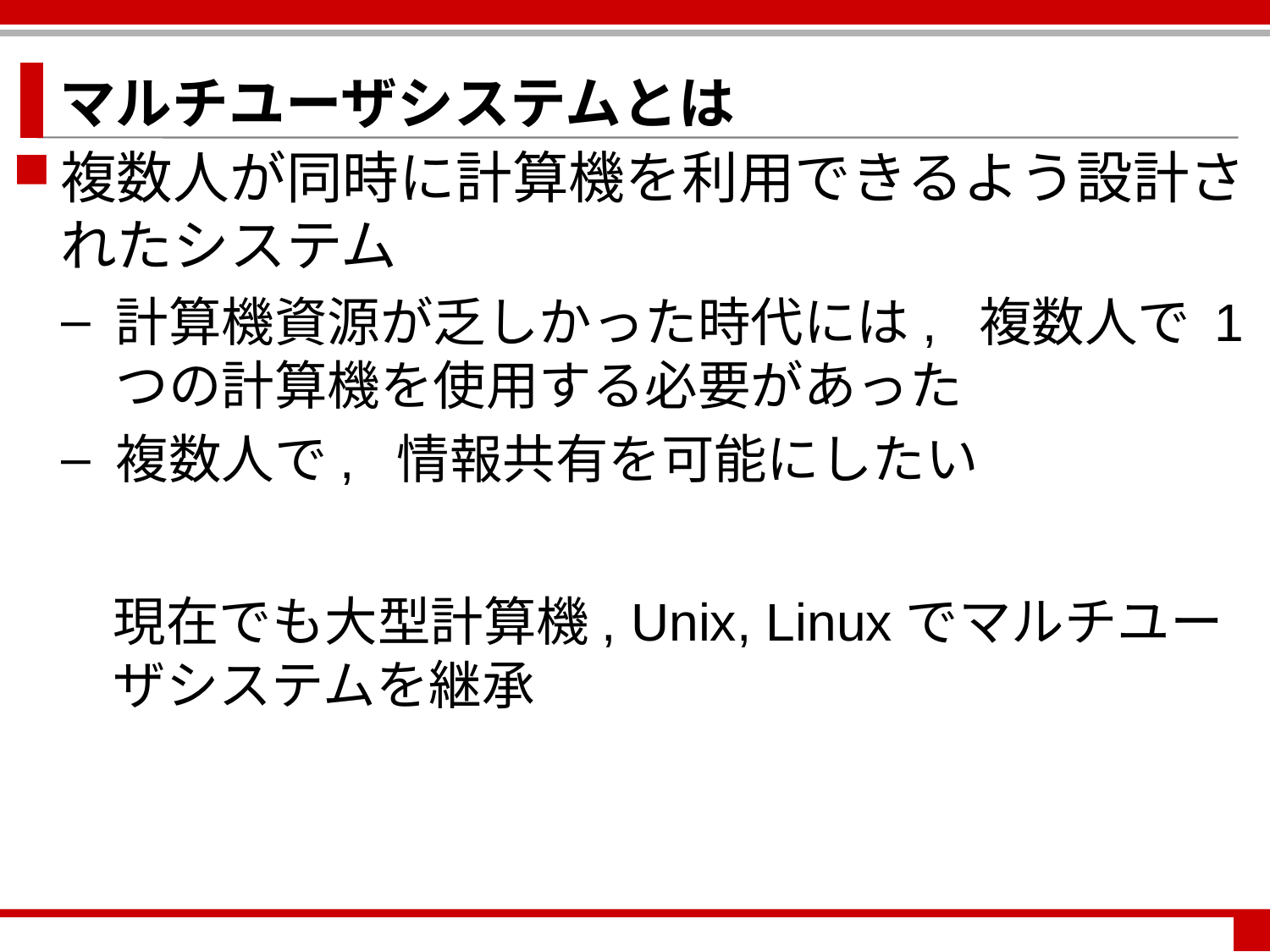

マルチユーザシステムとは
複数人が同時に計算機を利用できるよう設計されたシステム
計算機資源が乏しかった時代には,  複数人で 1 つの計算機を使用する必要があった
複数人で,  情報共有を可能にしたい

現在でも大型計算機, Unix, Linuxでマルチユーザシステムを継承